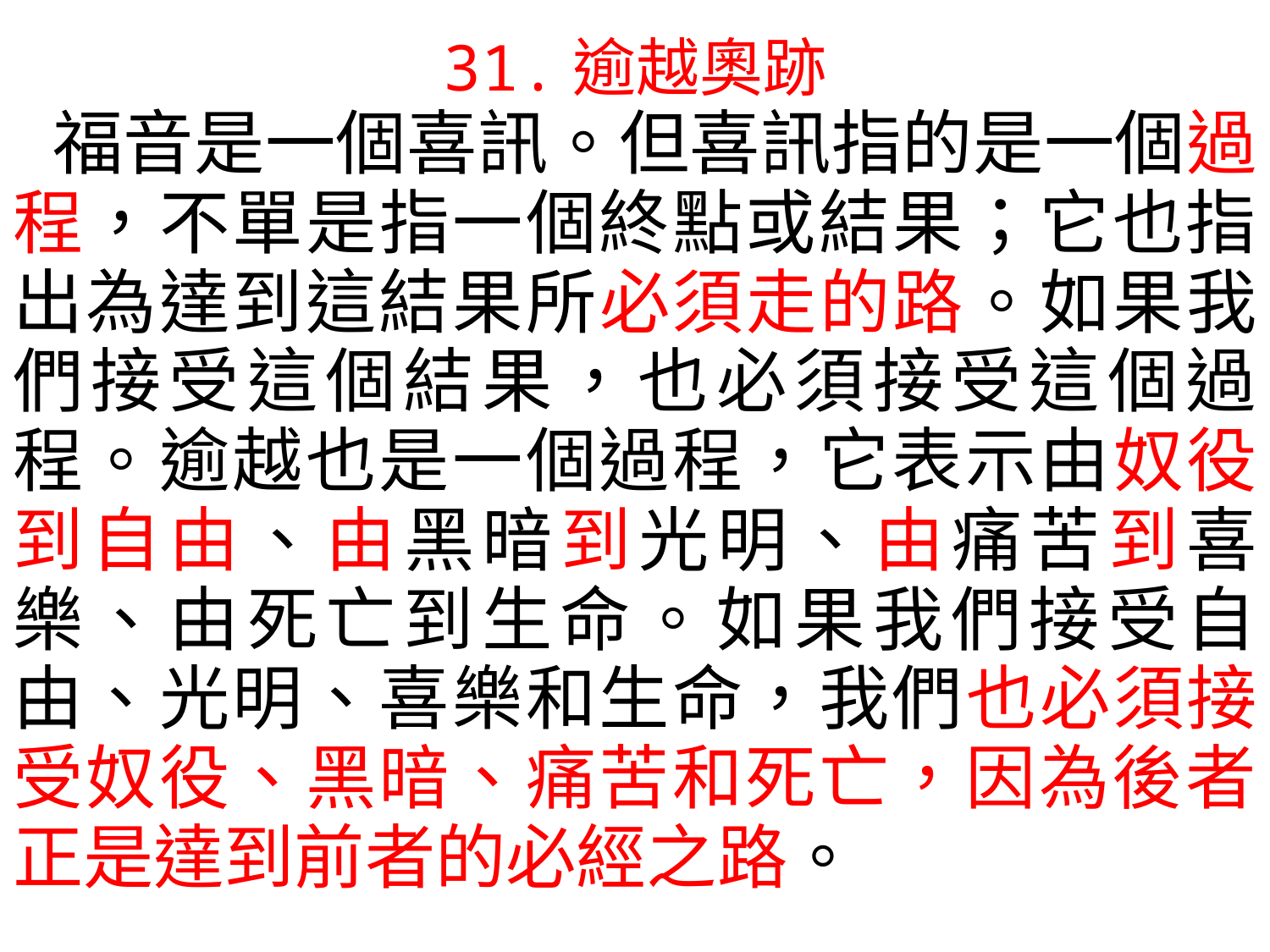

31.逾越奧跡
  福音是一個喜訊。但喜訊指的是一個過程，不單是指一個終點或結果；它也指出為達到這結果所必須走的路。如果我們接受這個結果，也必須接受這個過程。逾越也是一個過程，它表示由奴役到自由、由黑暗到光明、由痛苦到喜樂、由死亡到生命。如果我們接受自由、光明、喜樂和生命，我們也必須接受奴役、黑暗、痛苦和死亡，因為後者正是達到前者的必經之路。